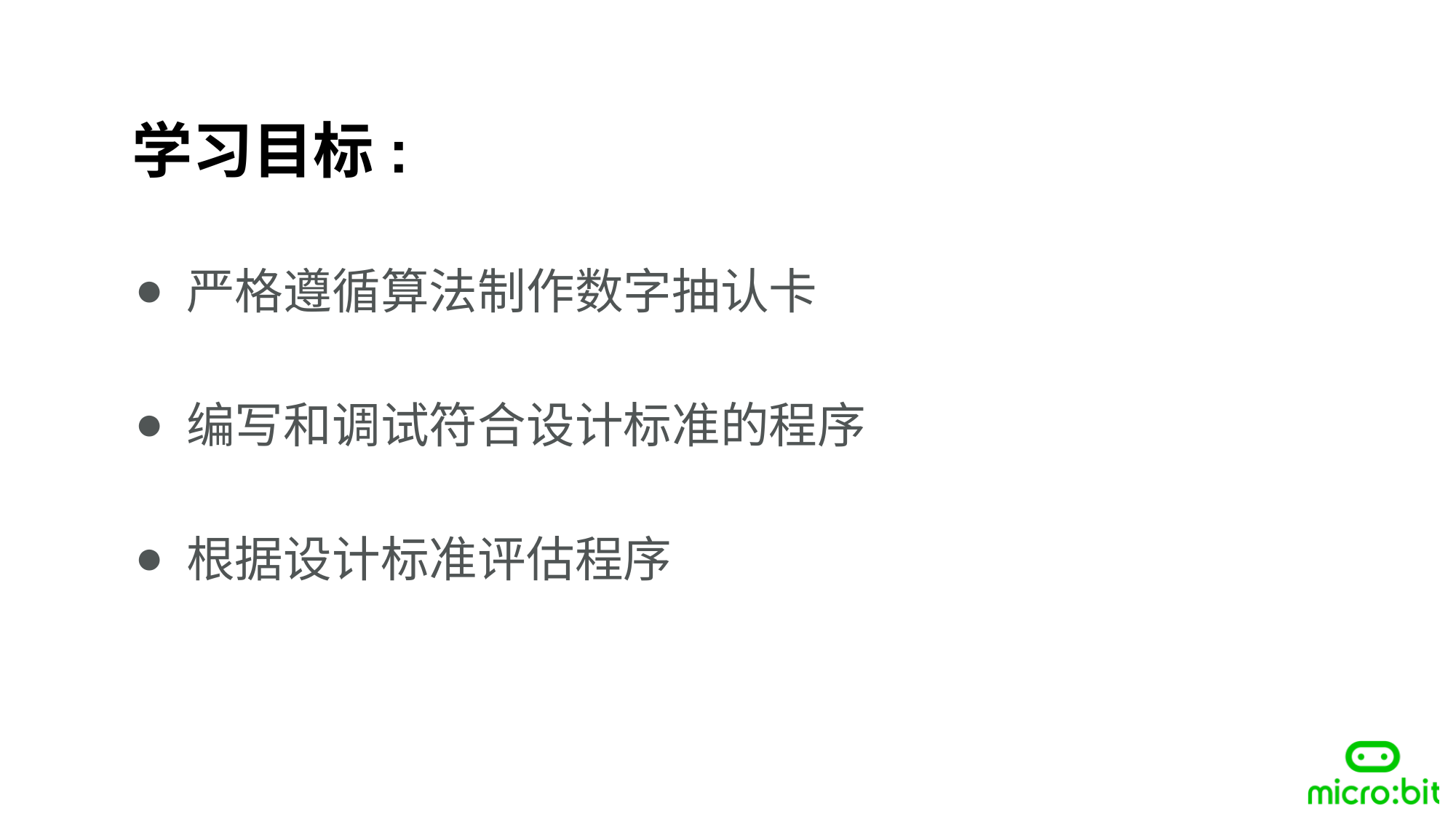

学习目标:

严格遵循算法制作数字抽认卡

编写和调试符合设计标准的程序

根据设计标准评估程序